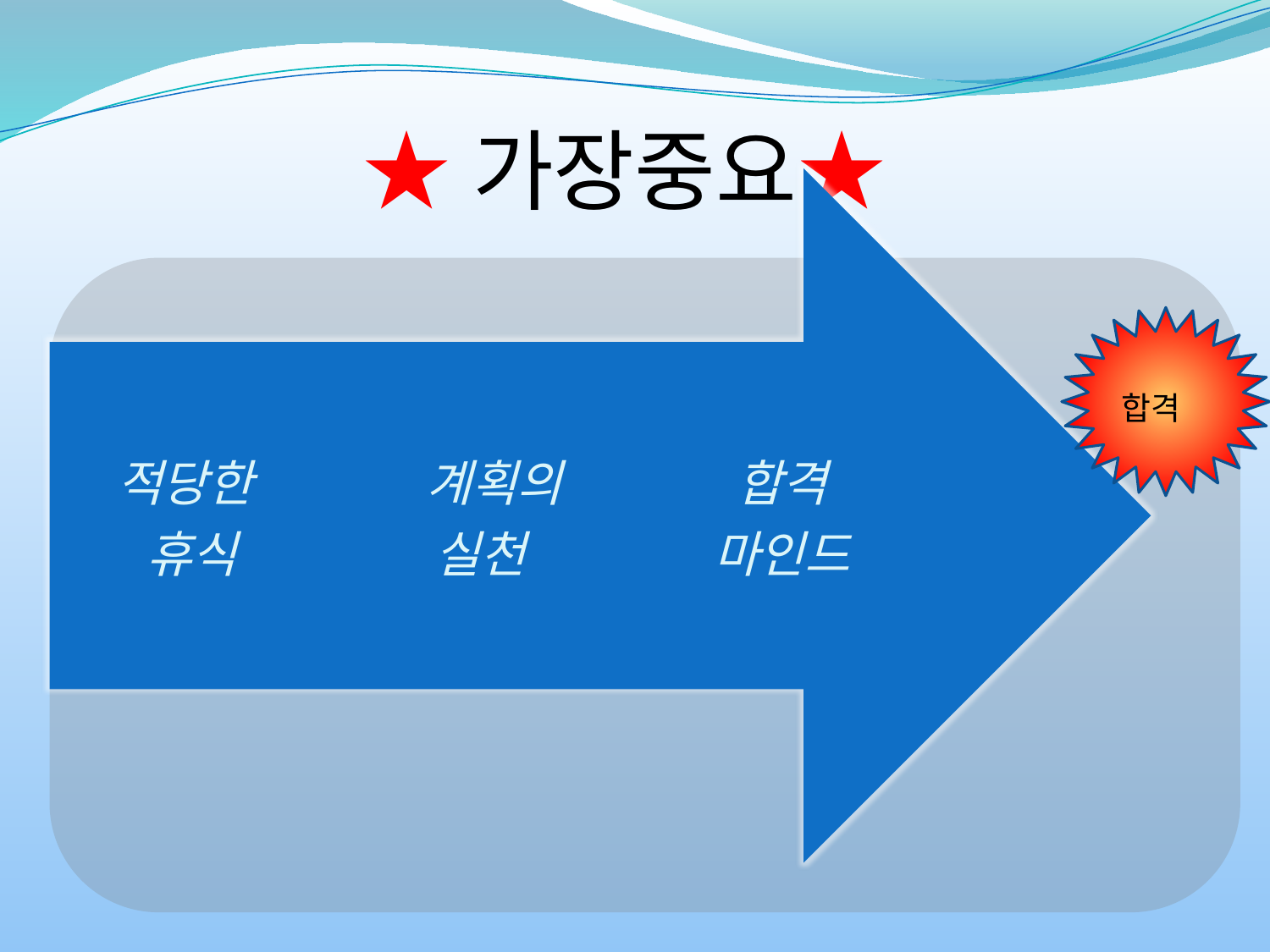

★가장중요★
적당한
휴식
 계획의
실천
합격
마인드

합격